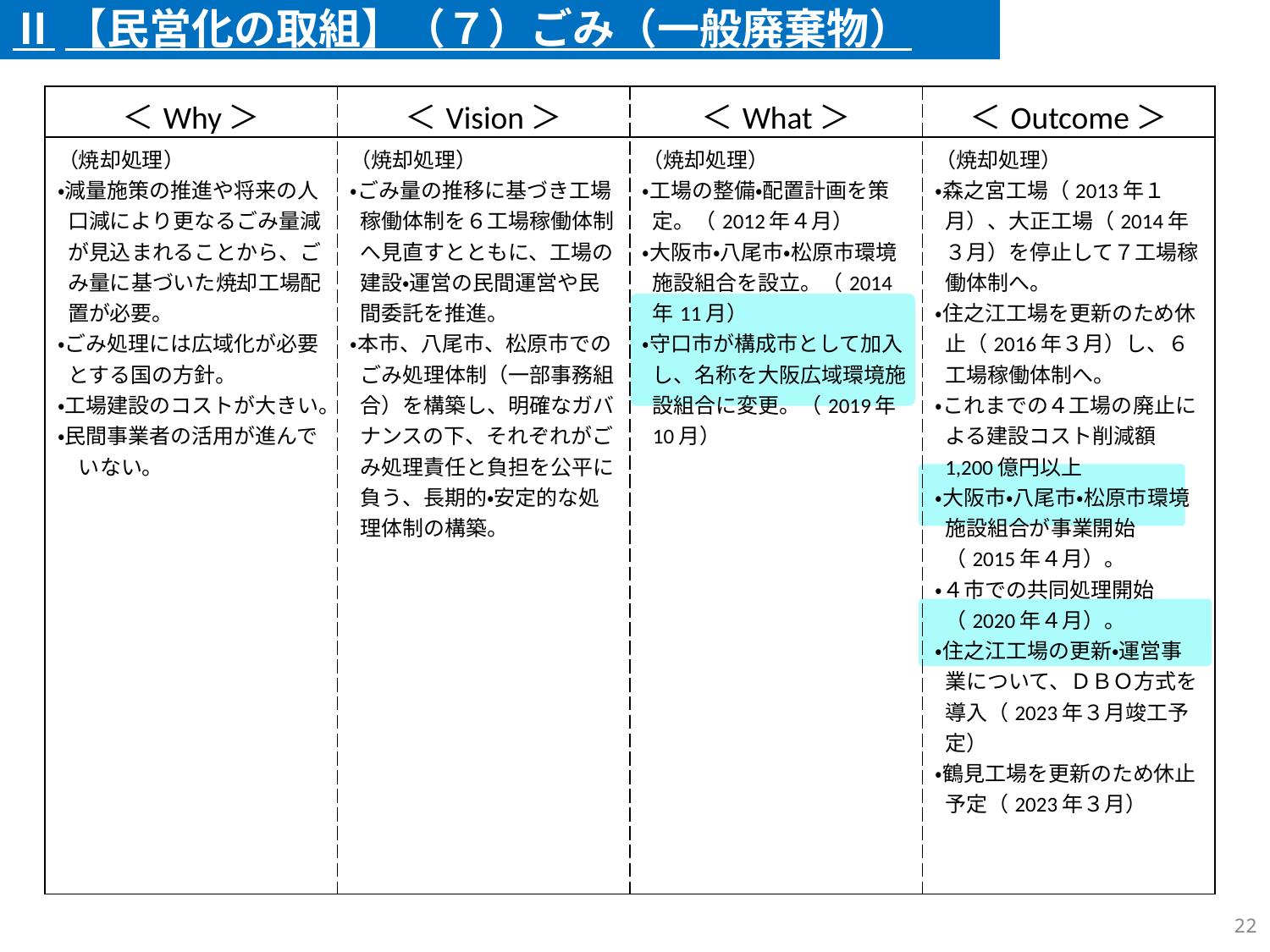

Ⅱ【民営化の取組】（７）ごみ（一般廃棄物）
| ＜Why＞ | ＜Vision＞ | ＜What＞ | ＜Outcome＞ |
| --- | --- | --- | --- |
| （焼却処理） ・減量施策の推進や将来の人口減により更なるごみ量減が見込まれることから、ごみ量に基づいた焼却工場配置が必要。 ・ごみ処理には広域化が必要とする国の方針。 ・工場建設のコストが大きい。 ・民間事業者の活用が進んで 　いない。 | （焼却処理） ・ごみ量の推移に基づき工場稼働体制を６工場稼働体制へ見直すとともに、工場の建設・運営の民間運営や民間委託を推進。 ・本市、八尾市、松原市でのごみ処理体制（一部事務組合）を構築し、明確なガバナンスの下、それぞれがごみ処理責任と負担を公平に負う、長期的・安定的な処理体制の構築。 | （焼却処理） ・工場の整備・配置計画を策定。（2012年４月） ・大阪市・八尾市・松原市環境施設組合を設立。（2014年11月） ・守口市が構成市として加入し、名称を大阪広域環境施設組合に変更。（2019年10月） | （焼却処理） ・森之宮工場（2013年１月）、大正工場（2014年３月）を停止して７工場稼働体制へ。 ・住之江工場を更新のため休止（2016年３月）し、６工場稼働体制へ。 ・これまでの４工場の廃止による建設コスト削減額　1,200億円以上 ・大阪市・八尾市・松原市環境施設組合が事業開始（2015年４月）。 ・４市での共同処理開始（2020年４月）。 ・住之江工場の更新・運営事業について、ＤＢＯ方式を導入（2023年３月竣工予定） ・鶴見工場を更新のため休止予定（2023年３月） |

22